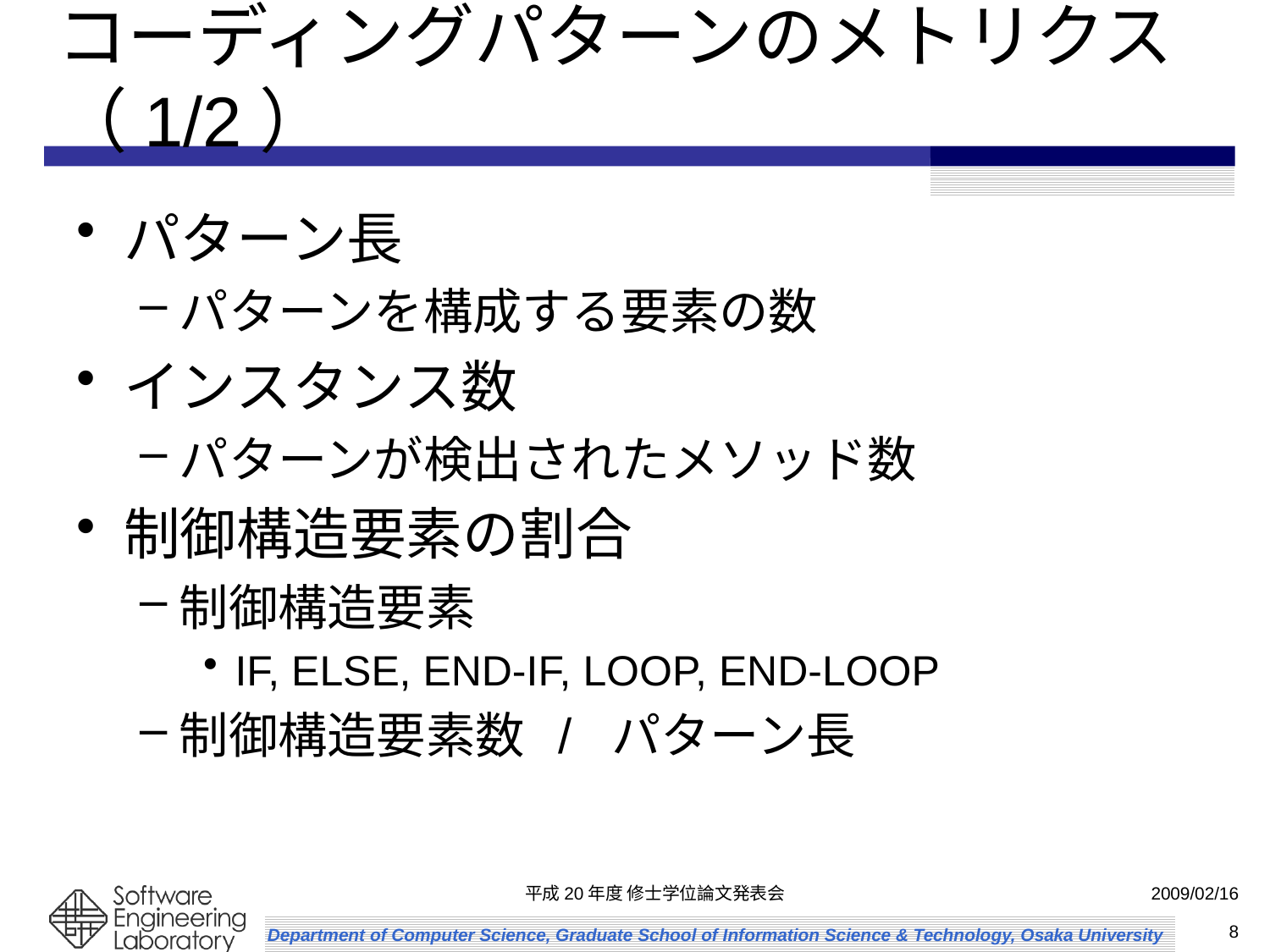

# コーディングパターンのメトリクス（1/2）
パターン長
パターンを構成する要素の数
インスタンス数
パターンが検出されたメソッド数
制御構造要素の割合
制御構造要素
IF, ELSE, END-IF, LOOP, END-LOOP
制御構造要素数  /  パターン長
平成20年度 修士学位論文発表会
2009/02/16
8